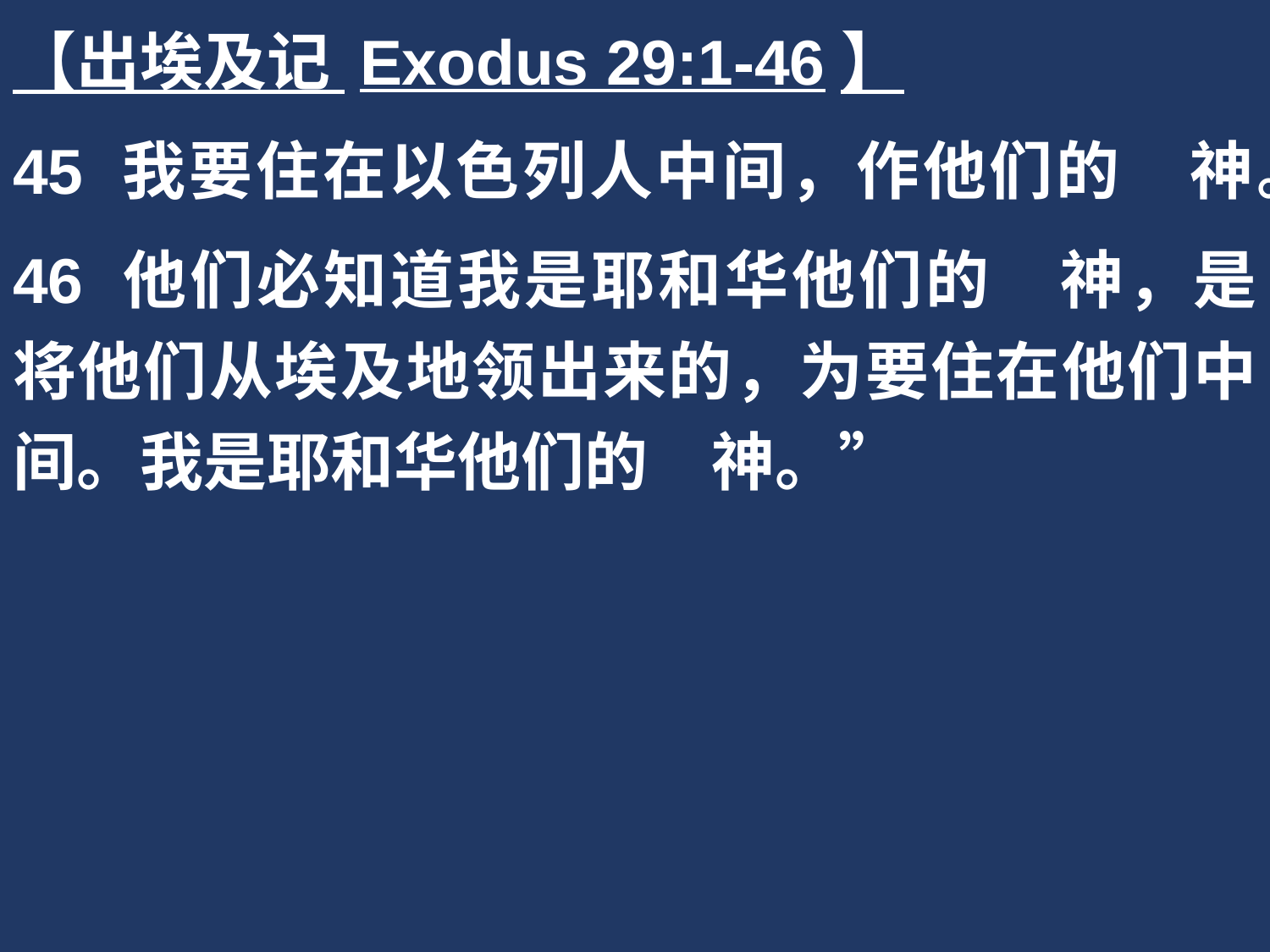

【出埃及记 Exodus 29:1-46】
45 我要住在以色列人中间，作他们的　神。
46 他们必知道我是耶和华他们的　神，是将他们从埃及地领出来的，为要住在他们中间。我是耶和华他们的　神。”